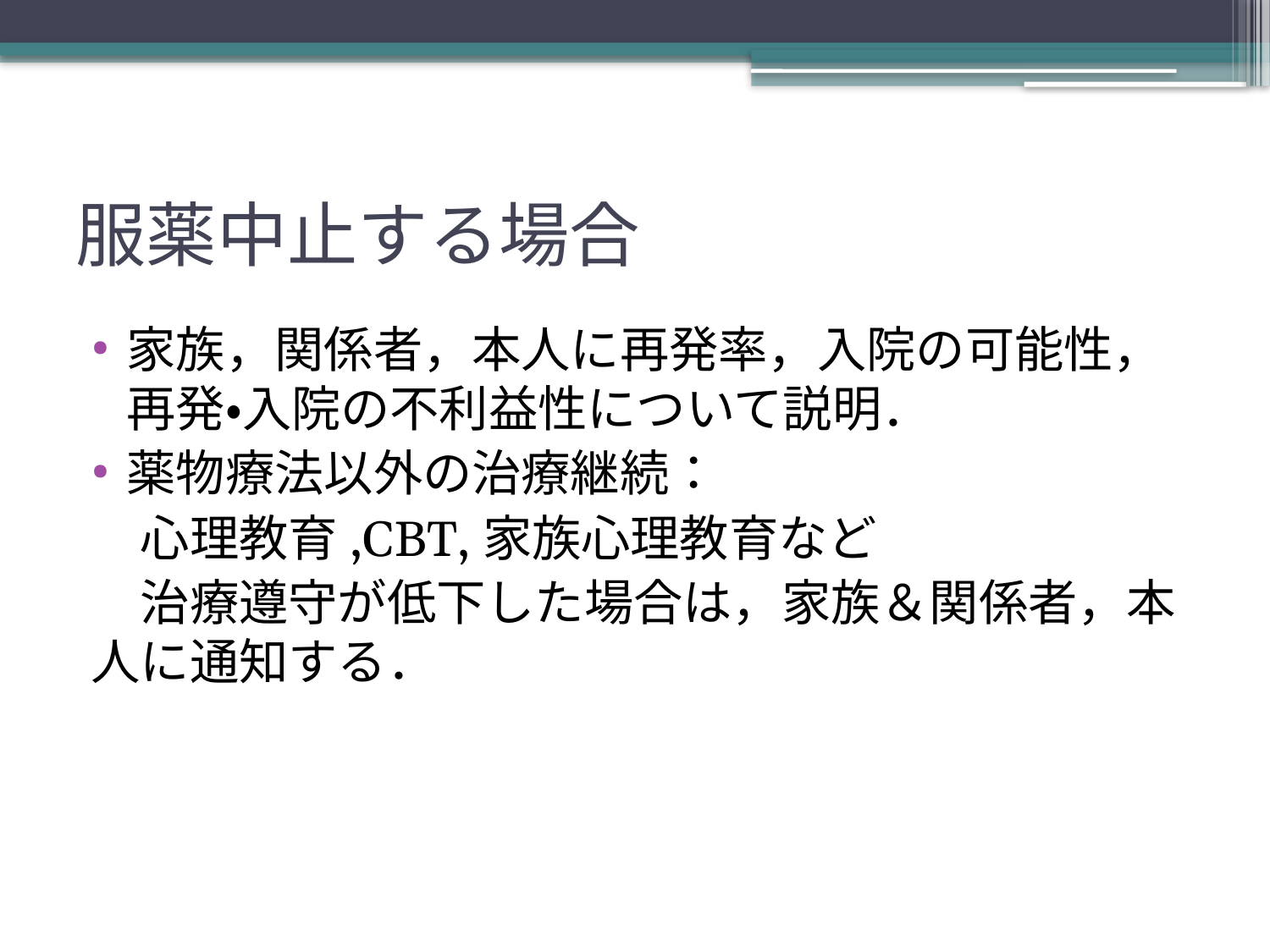

# 服薬中止する場合
家族，関係者，本人に再発率，入院の可能性，再発・入院の不利益性について説明．
薬物療法以外の治療継続：
　心理教育,CBT,家族心理教育など
　治療遵守が低下した場合は，家族＆関係者，本人に通知する．